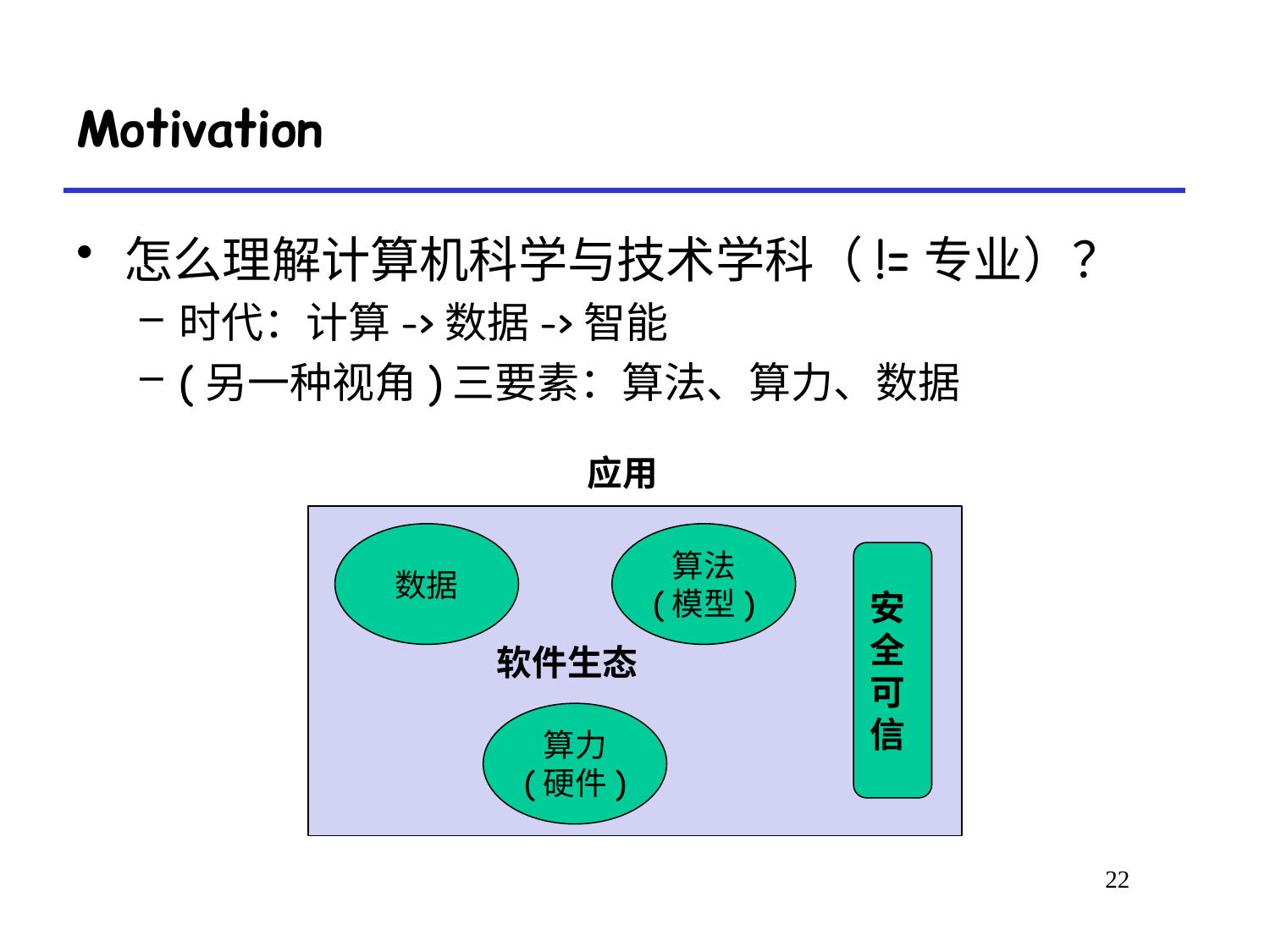

# Motivation
怎么理解计算机科学与技术学科（!=专业）？
时代：计算->数据->智能
(另一种视角)三要素：算法、算力、数据

应用

数据
算法
(模型)
安全
可信
软件生态
算力
(硬件)
22